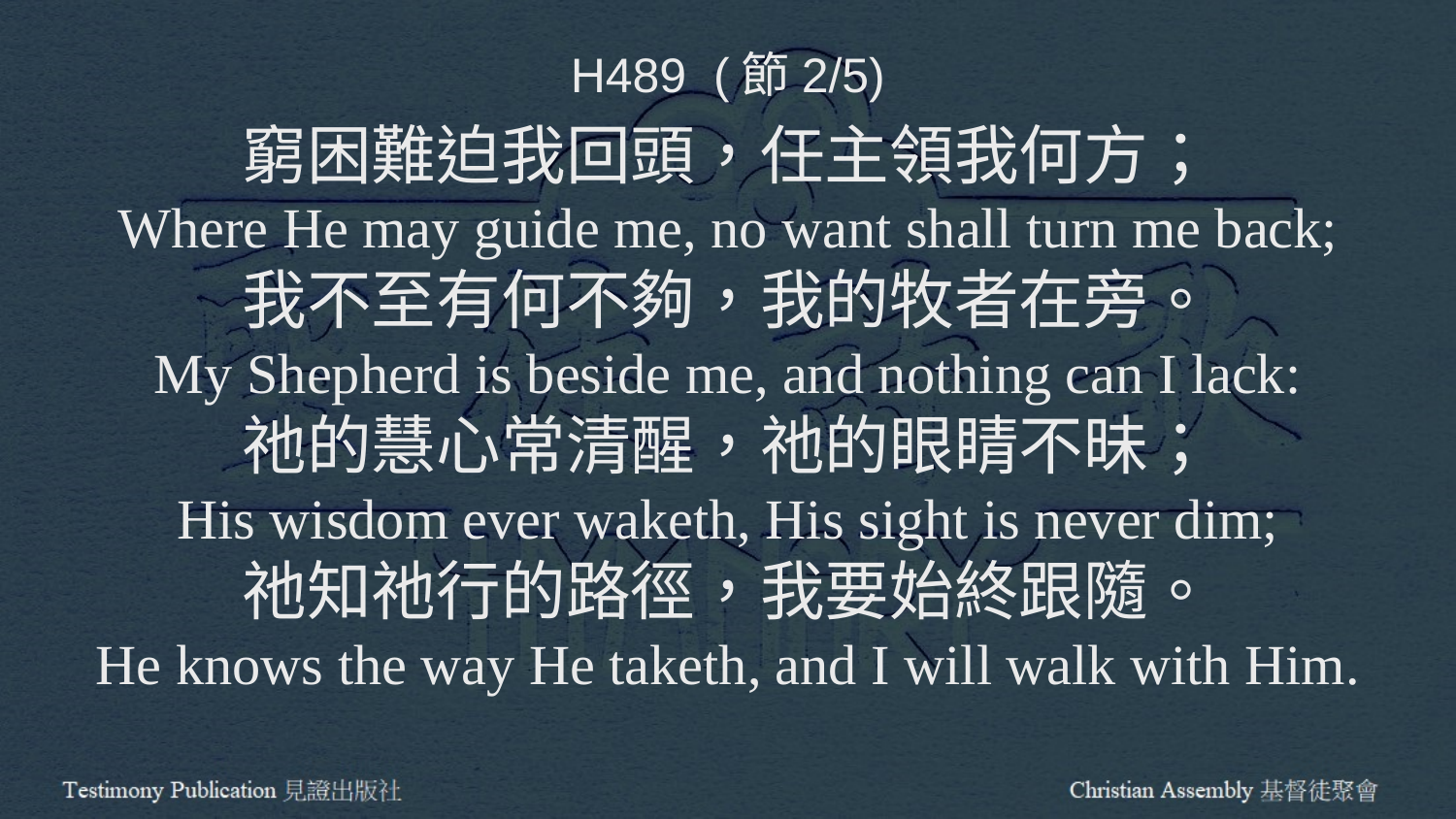

H489  (節2/5)
窮困難迫我回頭，任主領我何方；
Where He may guide me, no want shall turn me back;
我不至有何不夠，我的牧者在旁。
My Shepherd is beside me, and nothing can I lack:
祂的慧心常清醒，祂的眼睛不昧；
His wisdom ever waketh, His sight is never dim;
祂知祂行的路徑，我要始終跟隨。
He knows the way He taketh, and I will walk with Him.